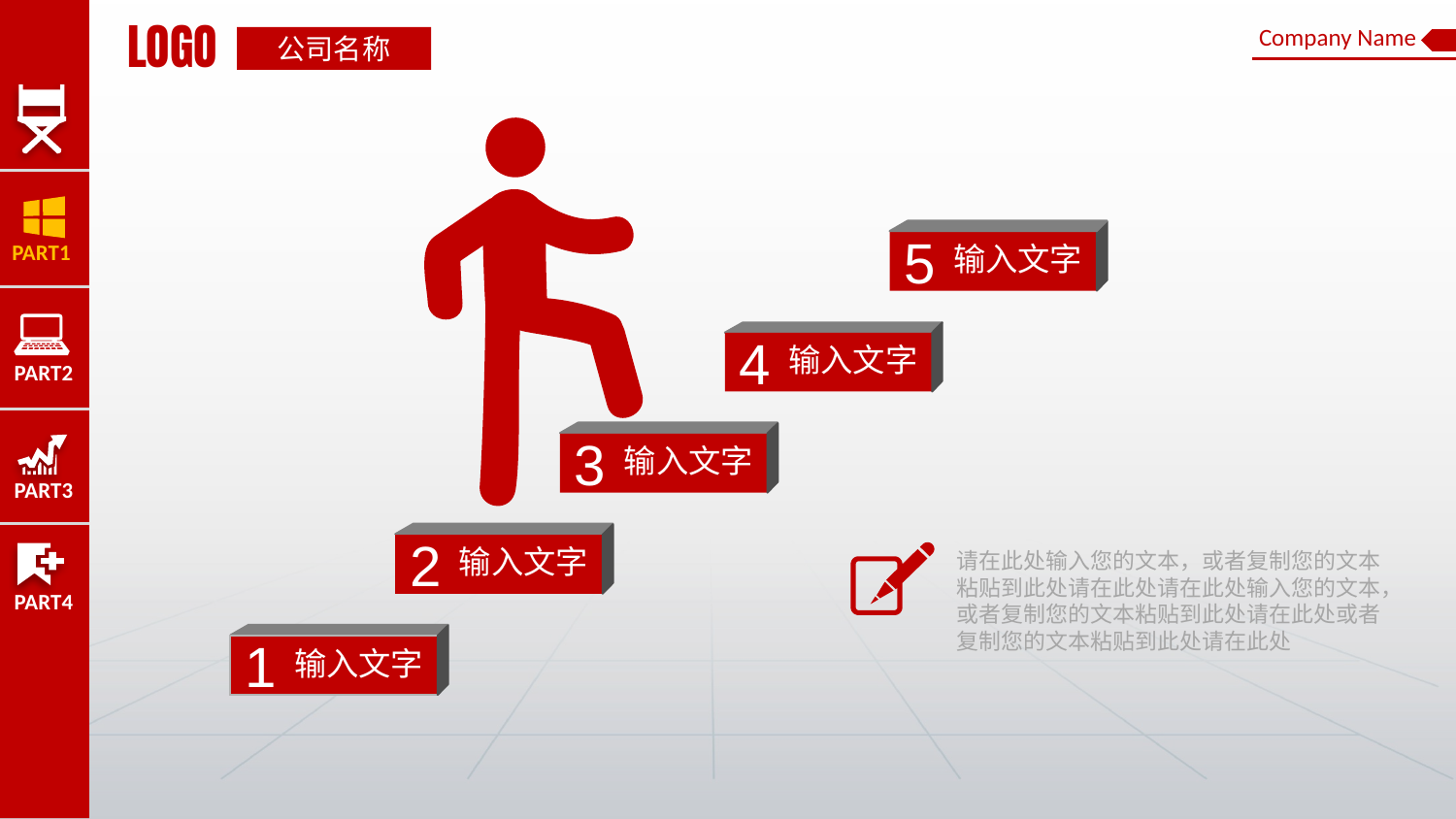

PART1

PART2

PART3

PART4
LOGO
Company Name

公司名称

输入文字
5

输入文字
4

输入文字
3

输入文字
2
请在此处输入您的文本，或者复制您的文本粘贴到此处请在此处请在此处输入您的文本，或者复制您的文本粘贴到此处请在此处或者复制您的文本粘贴到此处请在此处

输入文字
1